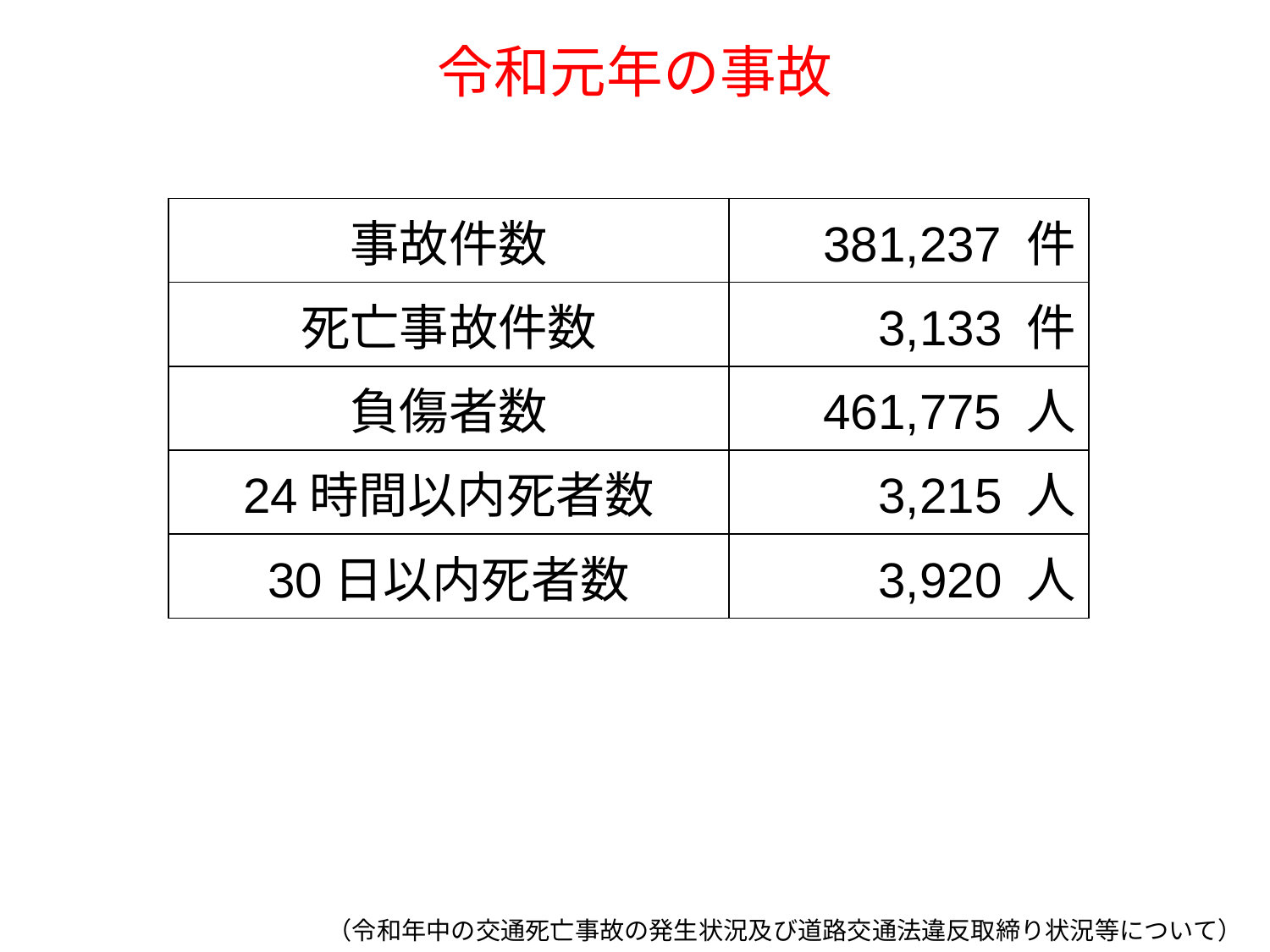

# 令和元年の事故
| 事故件数 | 381,237 件 |
| --- | --- |
| 死亡事故件数 | 3,133 件 |
| 負傷者数 | 461,775 人 |
| 24時間以内死者数 | 3,215 人 |
| 30日以内死者数 | 3,920 人 |
（令和年中の交通死亡事故の発生状況及び道路交通法違反取締り状況等について）